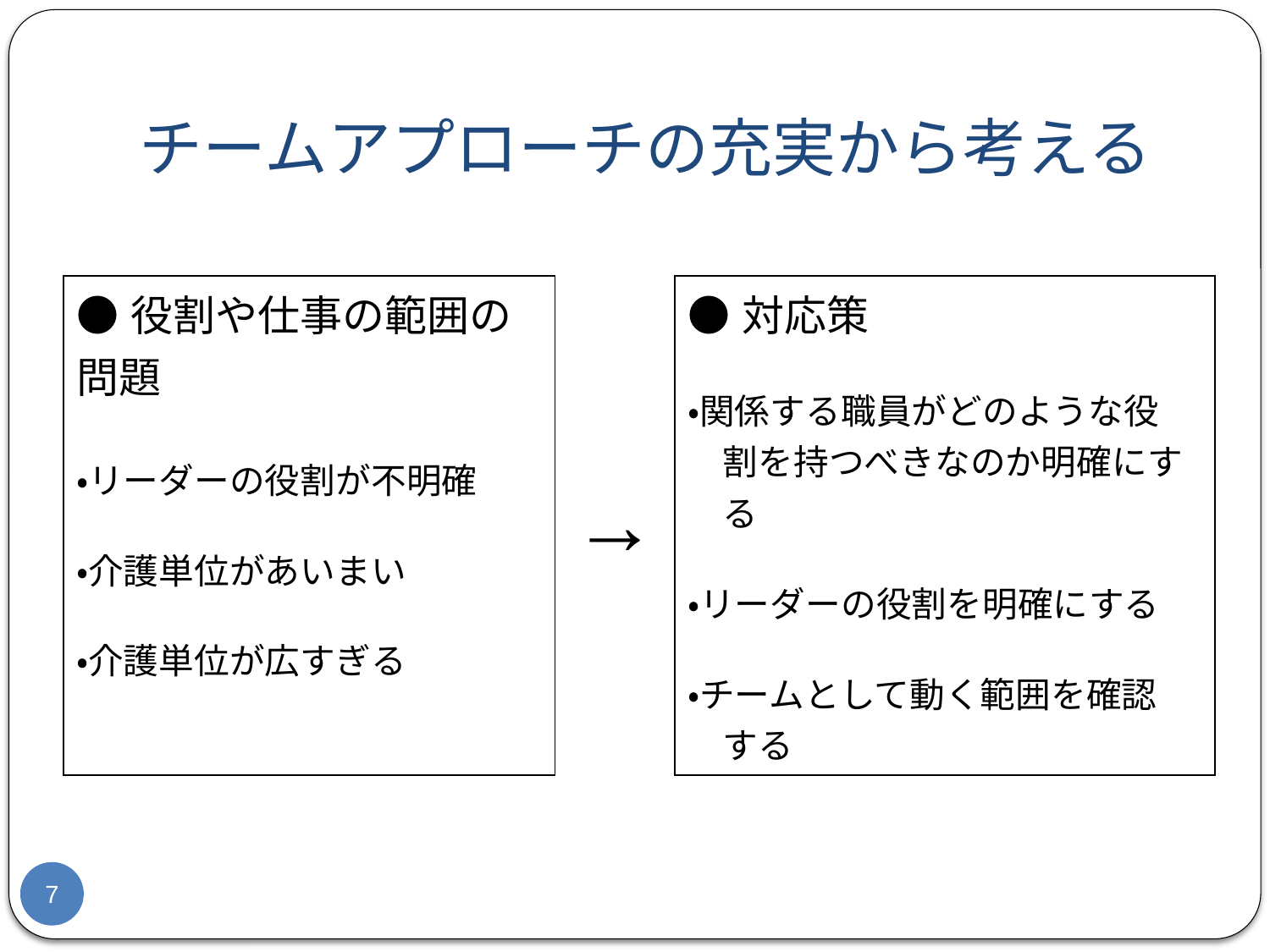

# チームアプローチの充実から考える
| ●役割や仕事の範囲の問題 ・リーダーの役割が不明確 ・介護単位があいまい ・介護単位が広すぎる | → | ●対応策 ・関係する職員がどのような役 　割を持つべきなのか明確にす 　る ・リーダーの役割を明確にする ・チームとして動く範囲を確認 　する |
| --- | --- | --- |
7